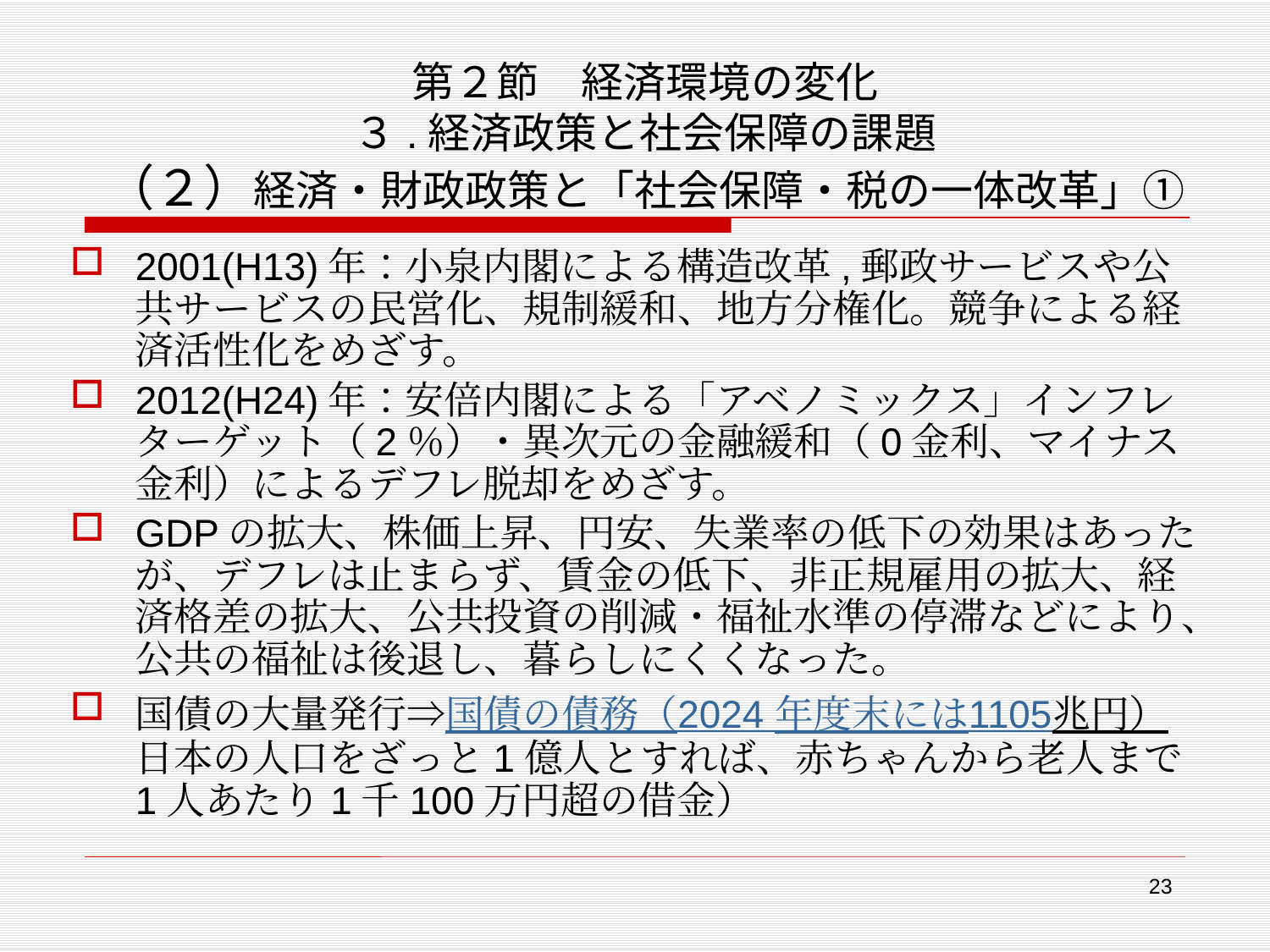

# 第２節　経済環境の変化 ３.経済政策と社会保障の課題 （２）経済・財政政策と「社会保障・税の一体改革」①
2001(H13)年：小泉内閣による構造改革,郵政サービスや公共サービスの民営化、規制緩和、地方分権化。競争による経済活性化をめざす。
2012(H24)年：安倍内閣による「アベノミックス」インフレターゲット（2％）・異次元の金融緩和（0金利、マイナス金利）によるデフレ脱却をめざす。
GDPの拡大、株価上昇、円安、失業率の低下の効果はあったが、デフレは止まらず、賃金の低下、非正規雇用の拡大、経済格差の拡大、公共投資の削減・福祉水準の停滞などにより、公共の福祉は後退し、暮らしにくくなった。
国債の大量発行⇒国債の債務（2024 年度末には1105兆円）日本の人口をざっと1億人とすれば、赤ちゃんから老人まで1人あたり1千100万円超の借金）
23